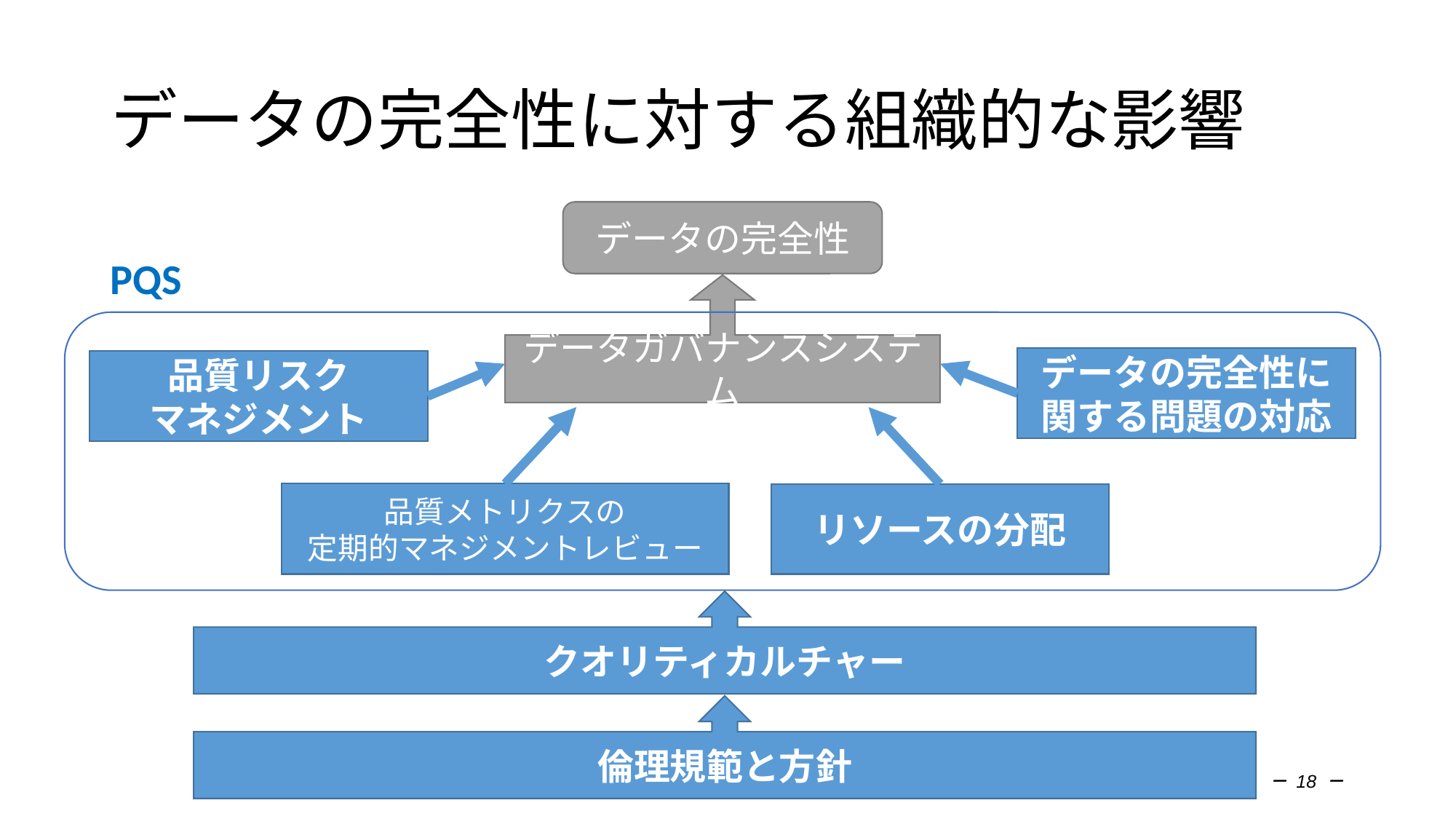

# データの完全性に対する組織的な影響
データの完全性
PQS
データガバナンスシステム

データの完全性に関する問題の対応
品質リスク
マネジメント
品質メトリクスの
定期的マネジメントレビュー
リソースの分配
クオリティカルチャー
倫理規範と方針
－ 18 －